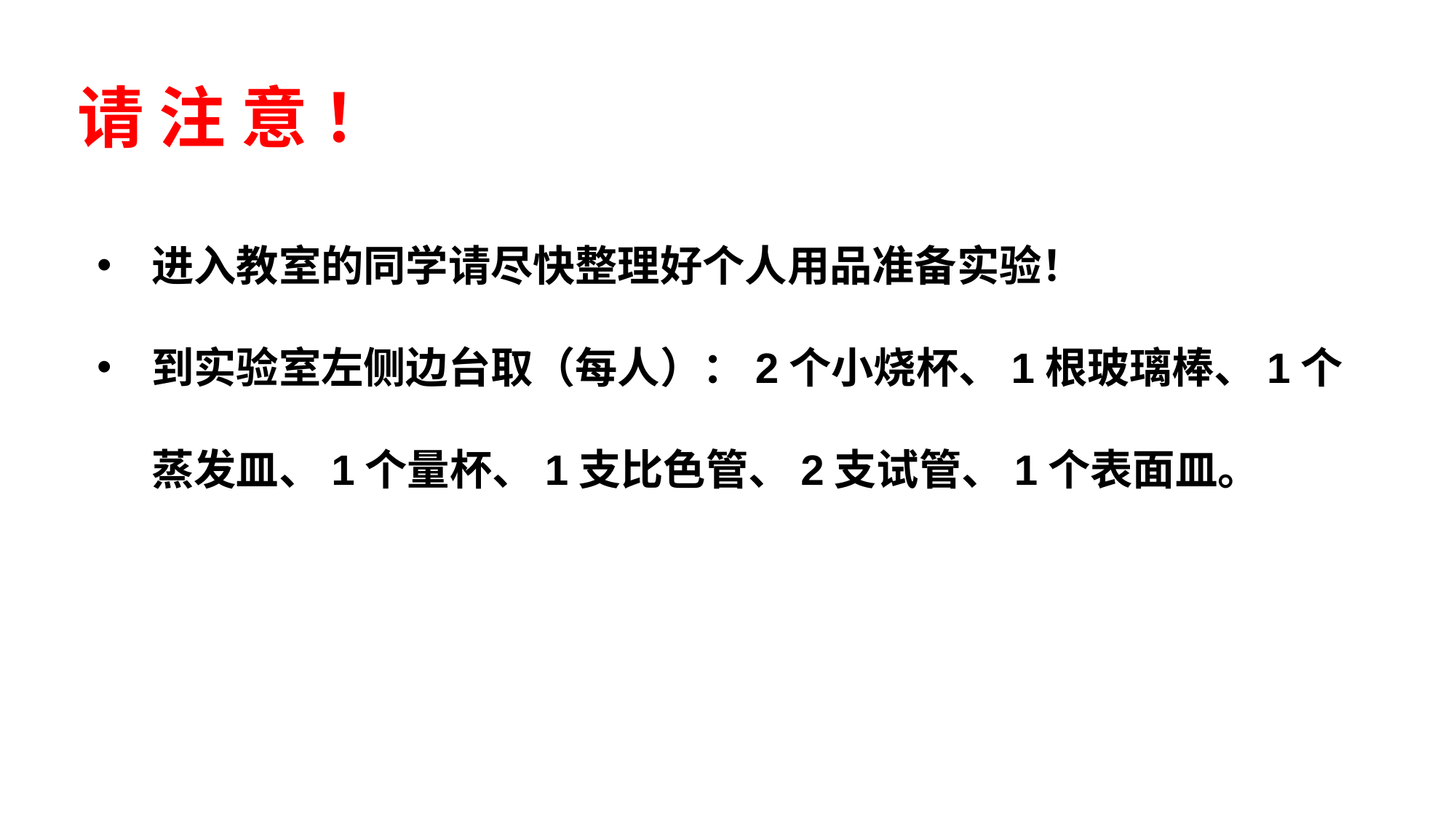

请 注 意 ！
进入教室的同学请尽快整理好个人用品准备实验！
到实验室左侧边台取（每人）：2个小烧杯、1根玻璃棒、1个蒸发皿、1个量杯、1支比色管、2支试管、1个表面皿。